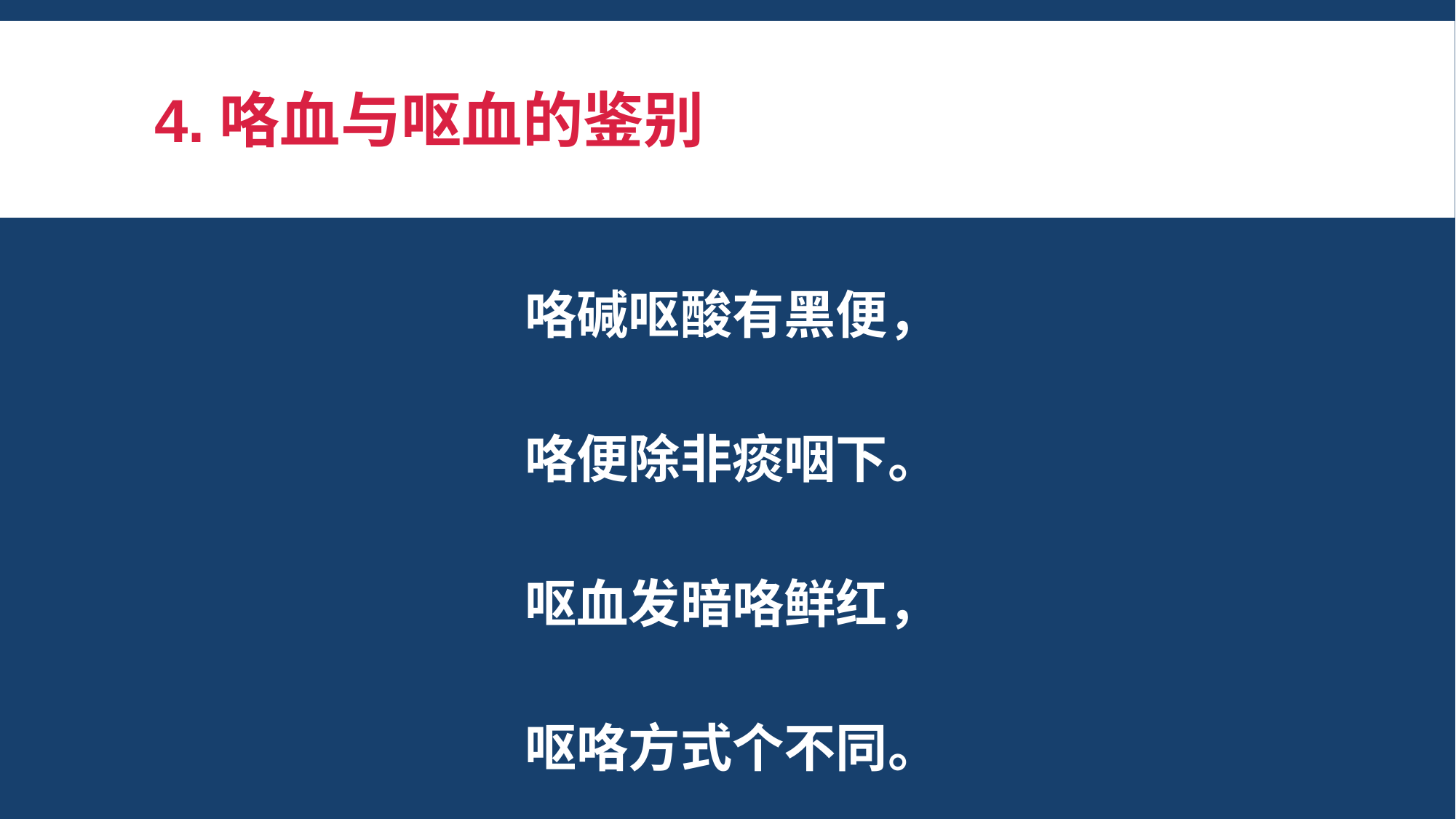

# 4.咯血与呕血的鉴别
咯碱呕酸有黑便，
咯便除非痰咽下。
呕血发暗咯鲜红，
呕咯方式个不同。